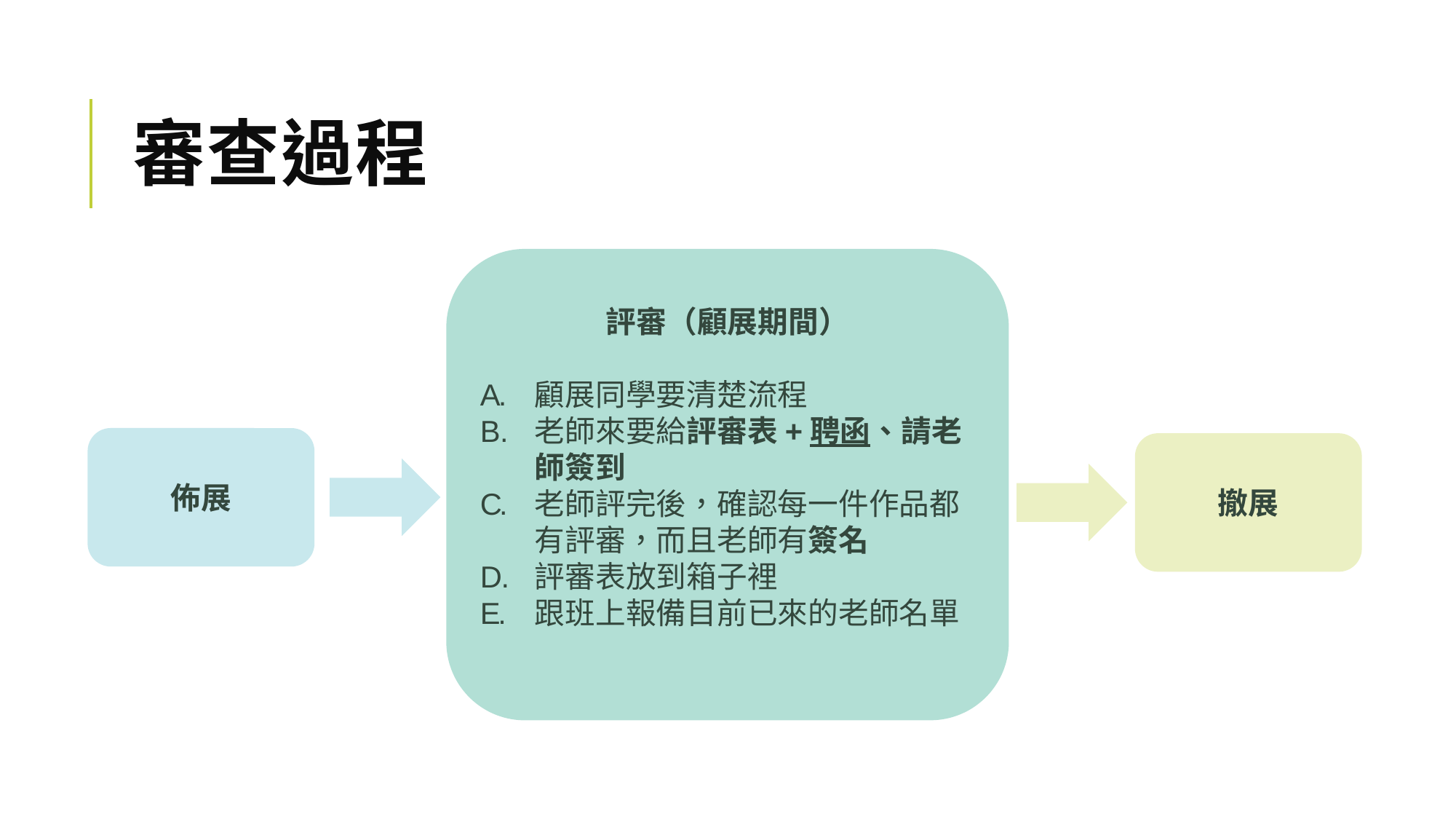

# 審查過程
評審（顧展期間）

顧展同學要清楚流程
老師來要給評審表+聘函、請老師簽到
老師評完後，確認每一件作品都有評審，而且老師有簽名
評審表放到箱子裡
跟班上報備目前已來的老師名單

佈展
撤展